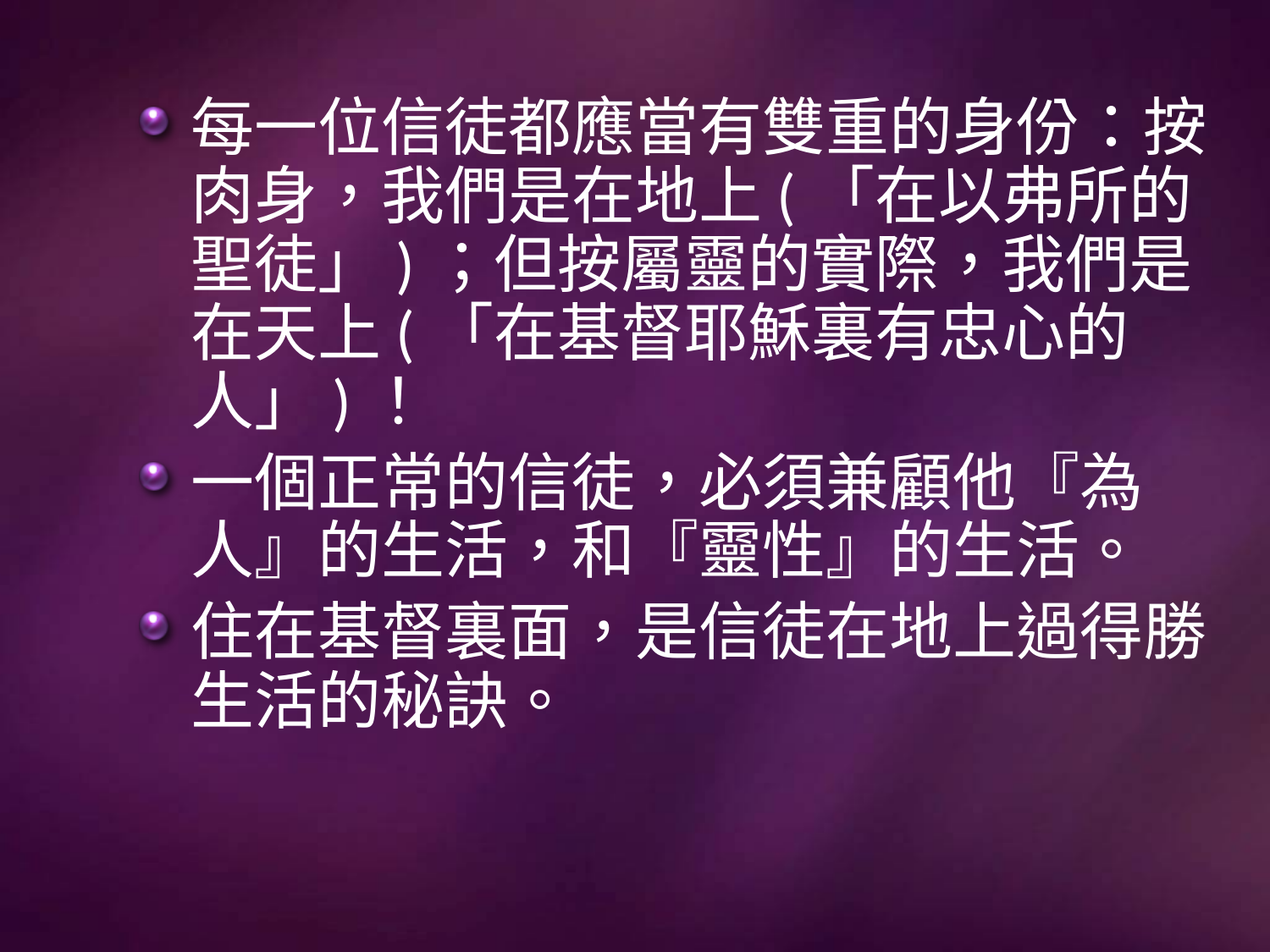

每一位信徒都應當有雙重的身份：按肉身，我們是在地上(「在以弗所的聖徒」)；但按屬靈的實際，我們是在天上(「在基督耶穌裏有忠心的人」)！
一個正常的信徒，必須兼顧他『為人』的生活，和『靈性』的生活。
住在基督裏面，是信徒在地上過得勝生活的秘訣。